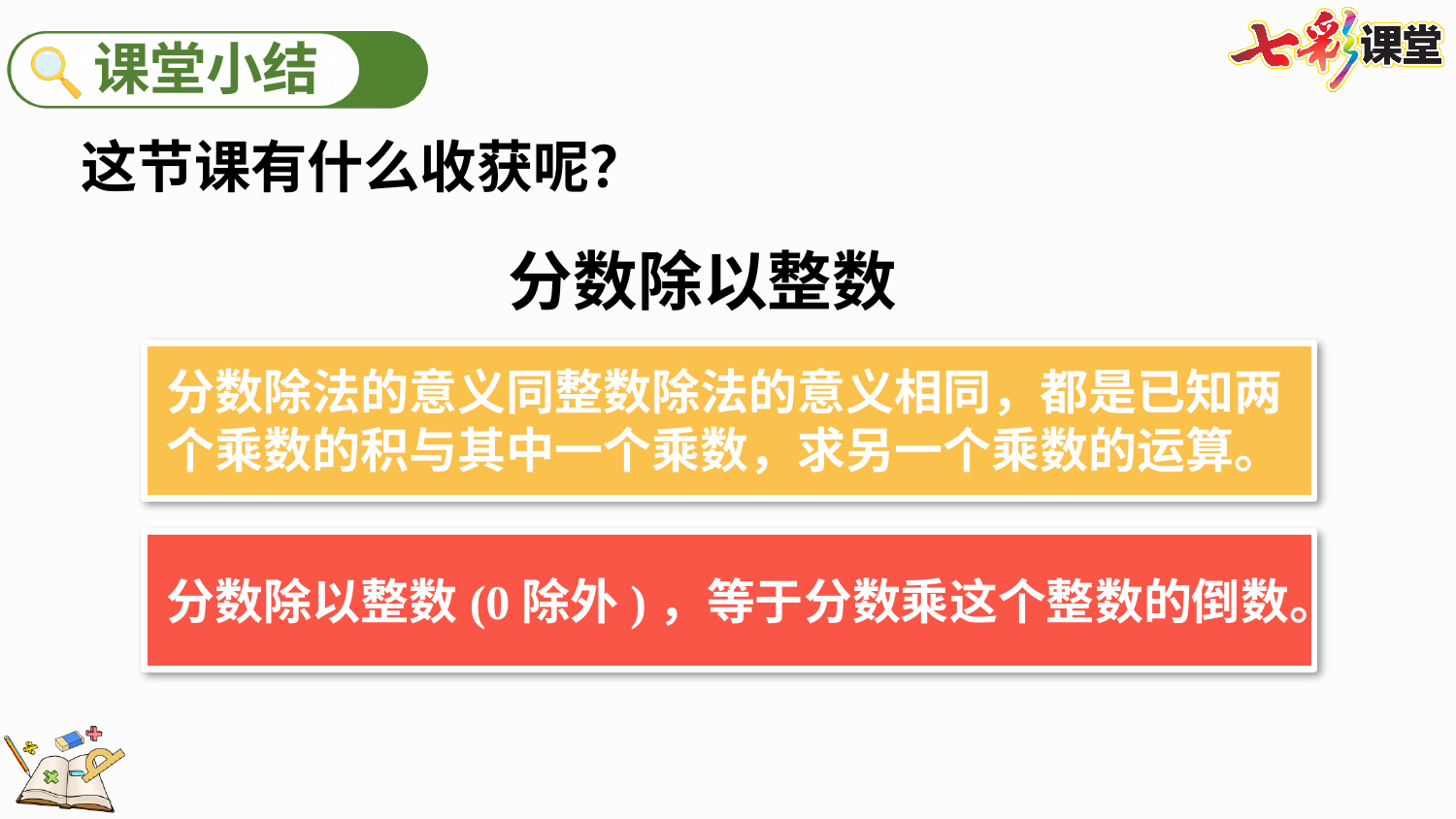

这节课有什么收获呢？
分数除以整数

分数除法的意义同整数除法的意义相同，都是已知两个乘数的积与其中一个乘数，求另一个乘数的运算。

分数除以整数(0除外)，等于分数乘这个整数的倒数。